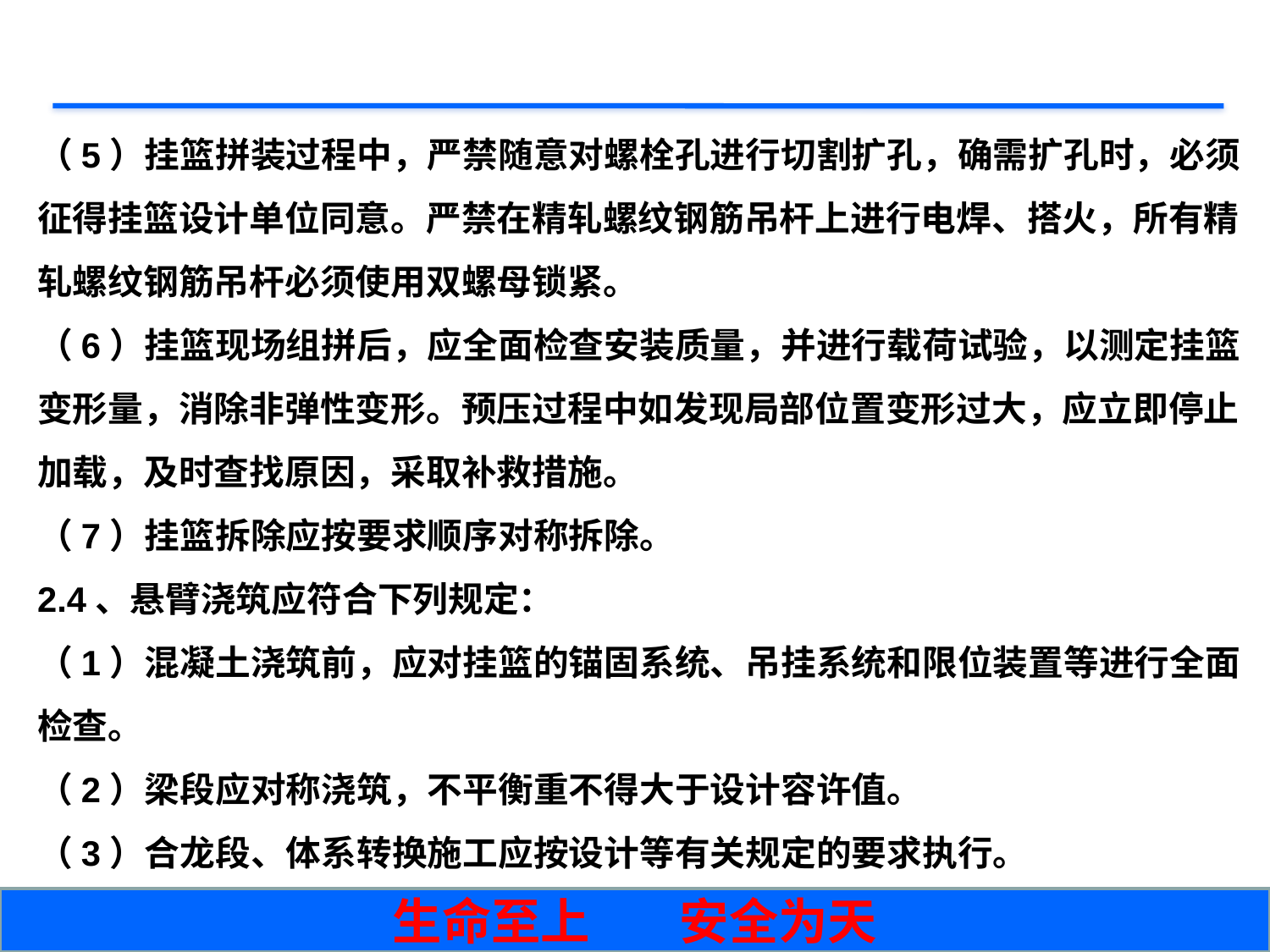

（5）挂篮拼装过程中，严禁随意对螺栓孔进行切割扩孔，确需扩孔时，必须征得挂篮设计单位同意。严禁在精轧螺纹钢筋吊杆上进行电焊、搭火，所有精轧螺纹钢筋吊杆必须使用双螺母锁紧。
（6）挂篮现场组拼后，应全面检查安装质量，并进行载荷试验，以测定挂篮变形量，消除非弹性变形。预压过程中如发现局部位置变形过大，应立即停止加载，及时查找原因，采取补救措施。
（7）挂篮拆除应按要求顺序对称拆除。
2.4、悬臂浇筑应符合下列规定：
（1）混凝土浇筑前，应对挂篮的锚固系统、吊挂系统和限位装置等进行全面检查。
（2）梁段应对称浇筑，不平衡重不得大于设计容许值。
（3）合龙段、体系转换施工应按设计等有关规定的要求执行。